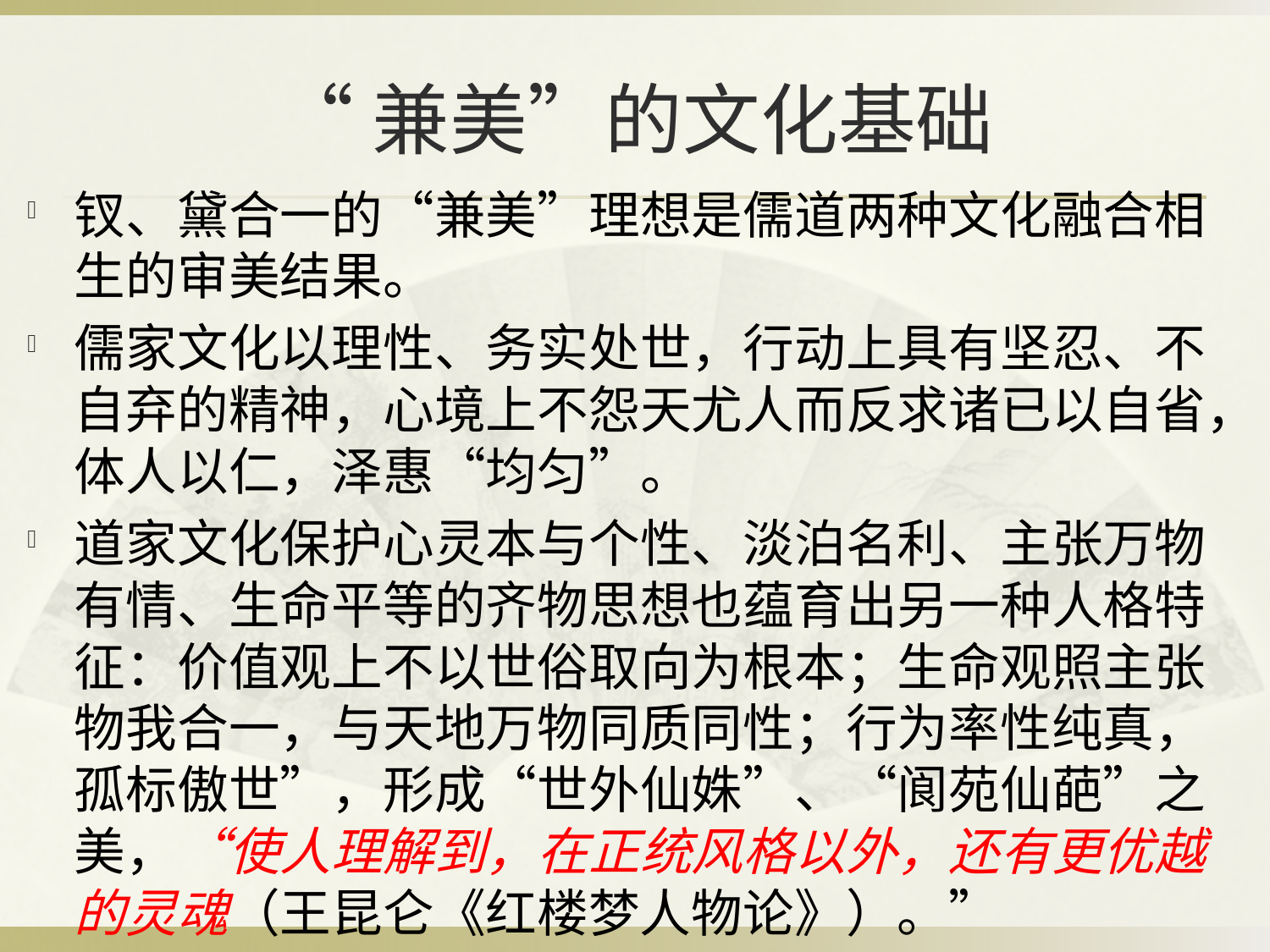

# “兼美”的文化基础
钗、黛合一的“兼美”理想是儒道两种文化融合相生的审美结果。
儒家文化以理性、务实处世，行动上具有坚忍、不自弃的精神，心境上不怨天尤人而反求诸已以自省，体人以仁，泽惠“均匀”。
道家文化保护心灵本与个性、淡泊名利、主张万物有情、生命平等的齐物思想也蕴育出另一种人格特征：价值观上不以世俗取向为根本；生命观照主张物我合一，与天地万物同质同性；行为率性纯真，孤标傲世”，形成“世外仙姝”、“阆苑仙葩”之美，“使人理解到，在正统风格以外，还有更优越的灵魂（王昆仑《红楼梦人物论》）。”